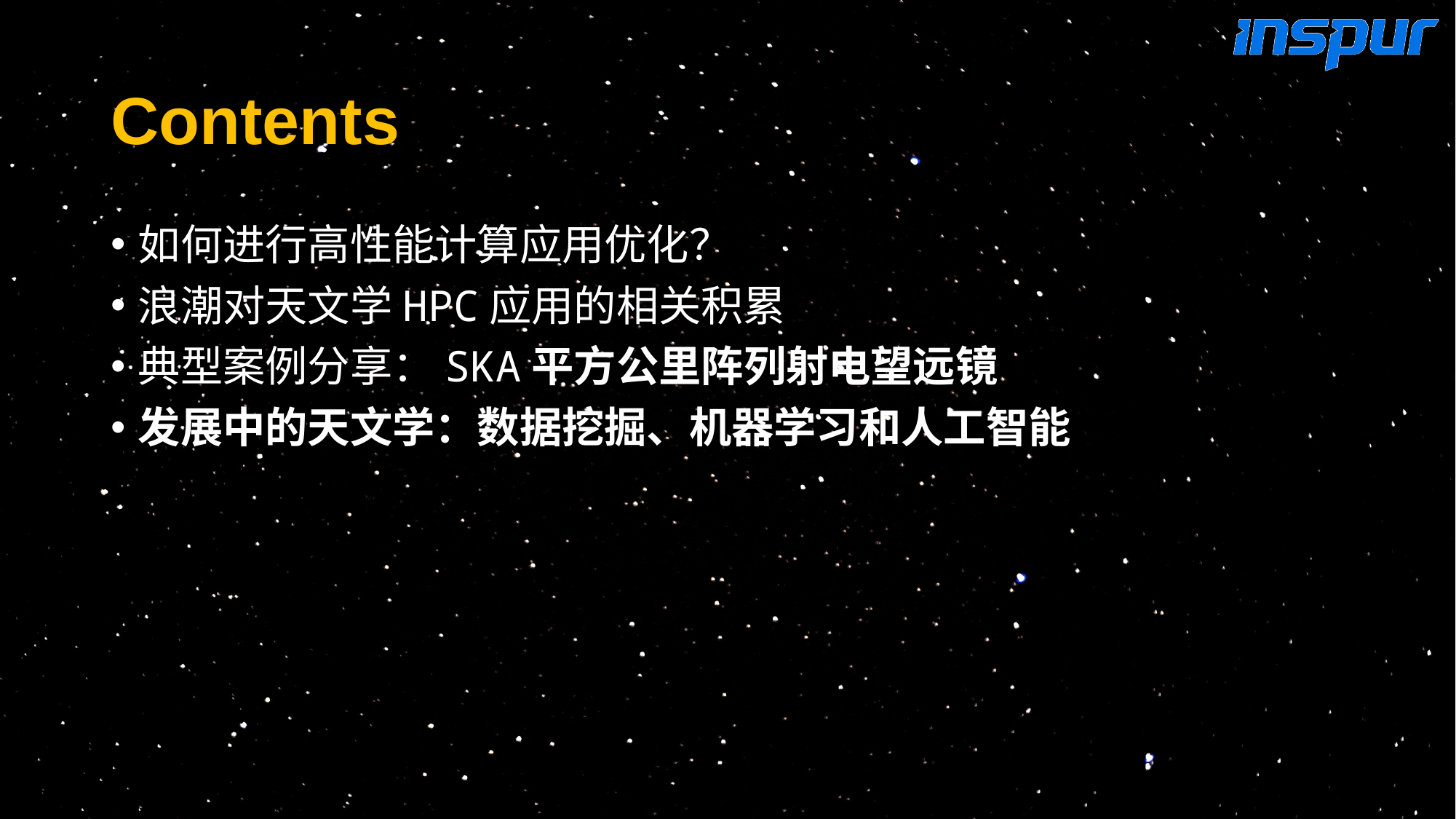

# Contents
如何进行高性能计算应用优化？
浪潮对天文学HPC应用的相关积累
典型案例分享：SKA平方公里阵列射电望远镜
发展中的天文学：数据挖掘、机器学习和人工智能